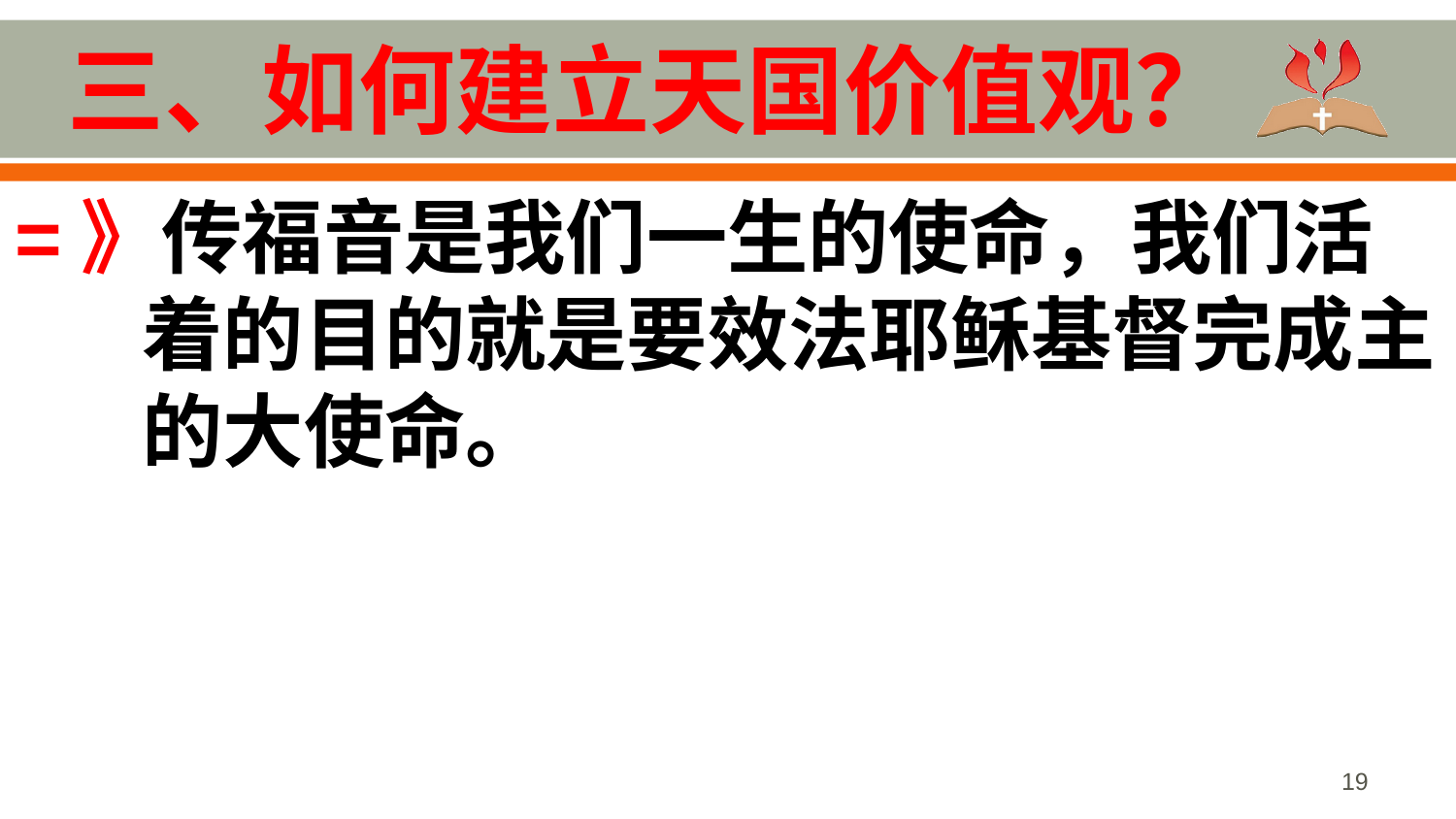

# 三、如何建立天国价值观？
=》传福音是我们一生的使命，我们活着的目的就是要效法耶稣基督完成主的大使命。
19